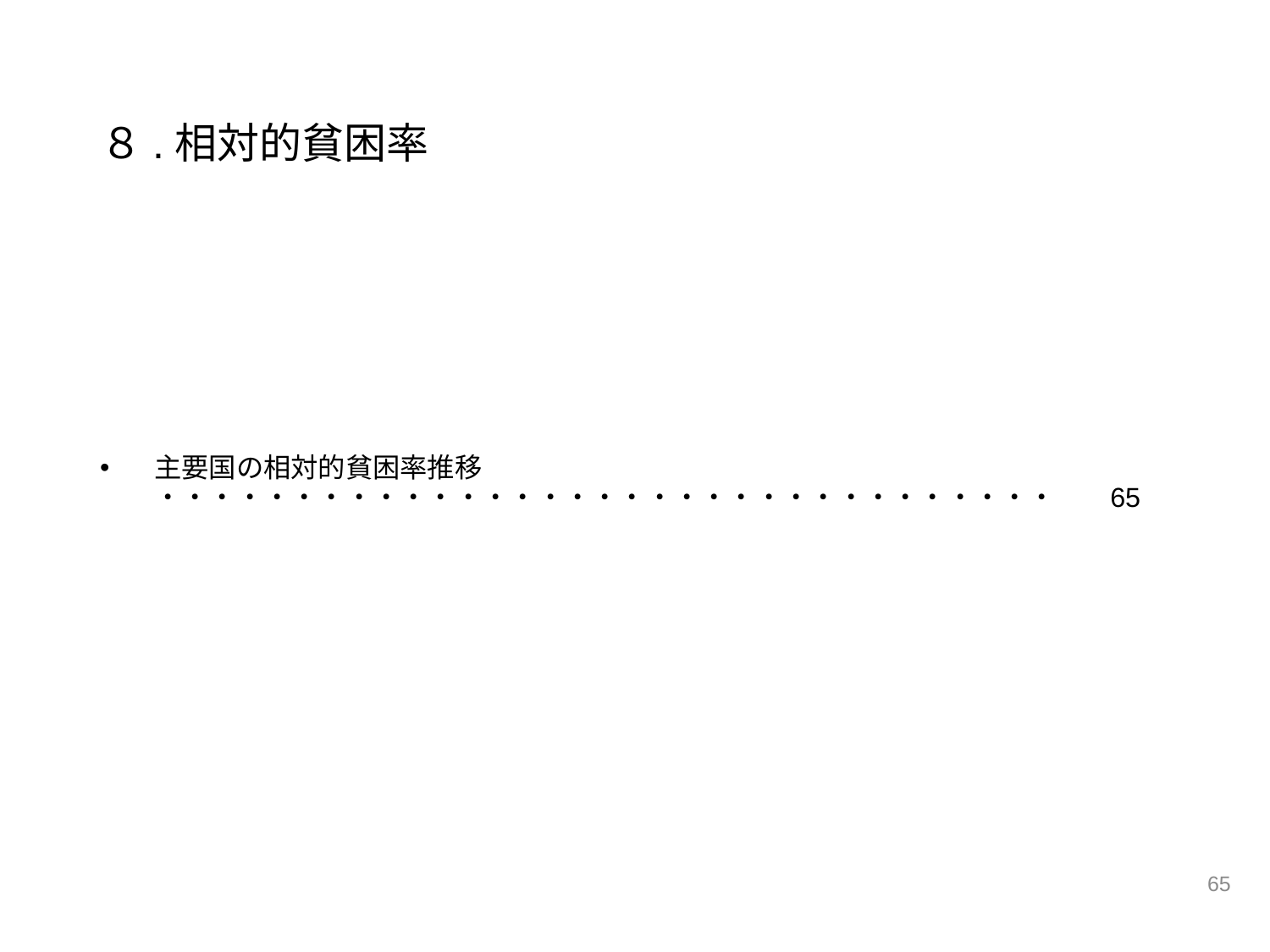

８.相対的貧困率
　主要国の相対的貧困率推移　・・・・・・・・・・・・・・・・・・・・・・・・・・・・・・・・・		65
65